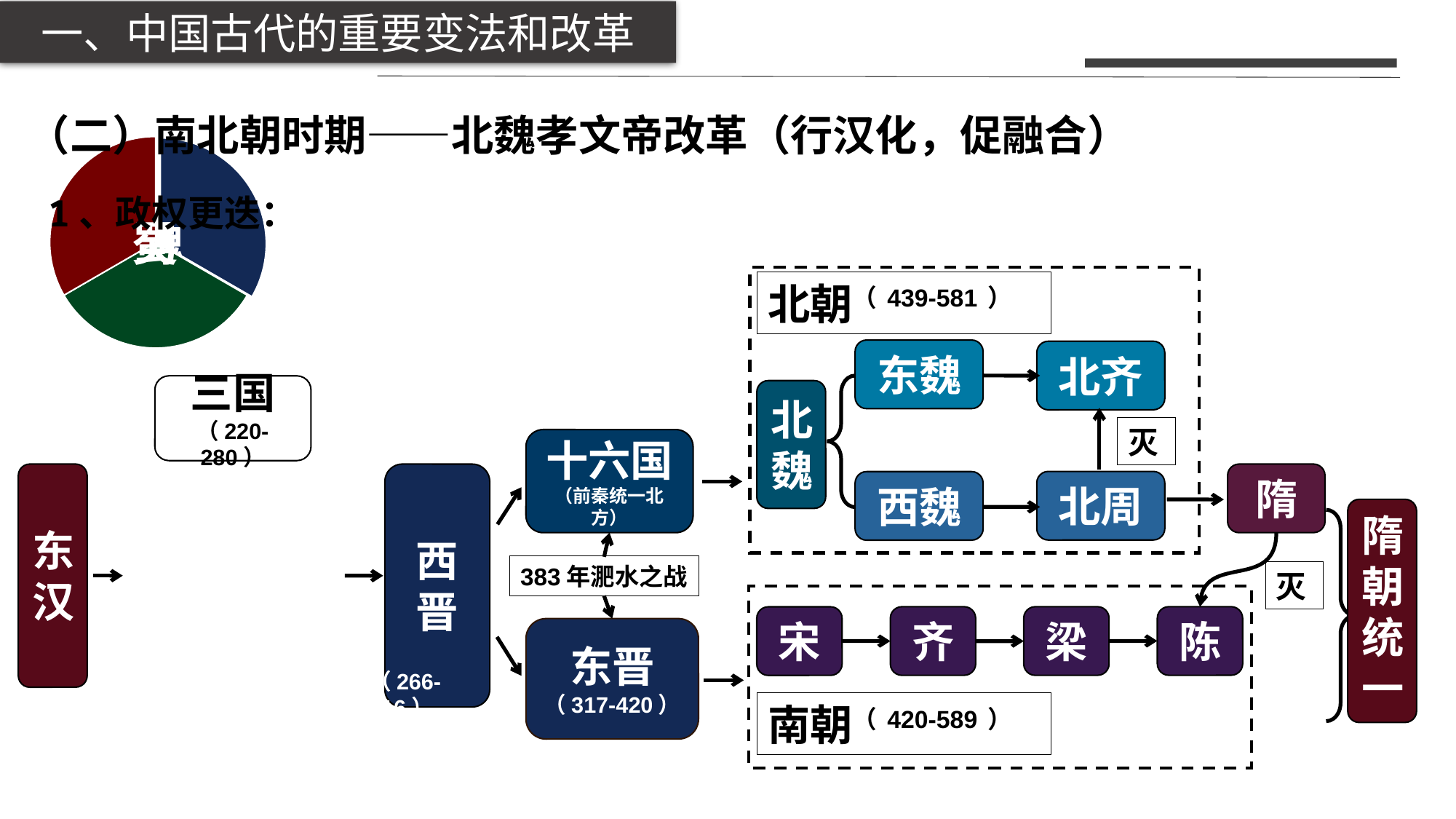

一、中国古代的重要变法和改革

（二）南北朝时期——北魏孝文帝改革（行汉化，促融合）
1、政权更迭：

北朝（439-581）
东魏
北齐

三国（220-280）
北魏
灭
十六国
（前秦统一北方）
魏
吴
蜀
东
汉
西晋
隋
北周
西魏
隋朝统一

383年淝水之战
灭

陈
齐
梁
宋
东晋
（317-420）
（266-316）
南朝（420-589）